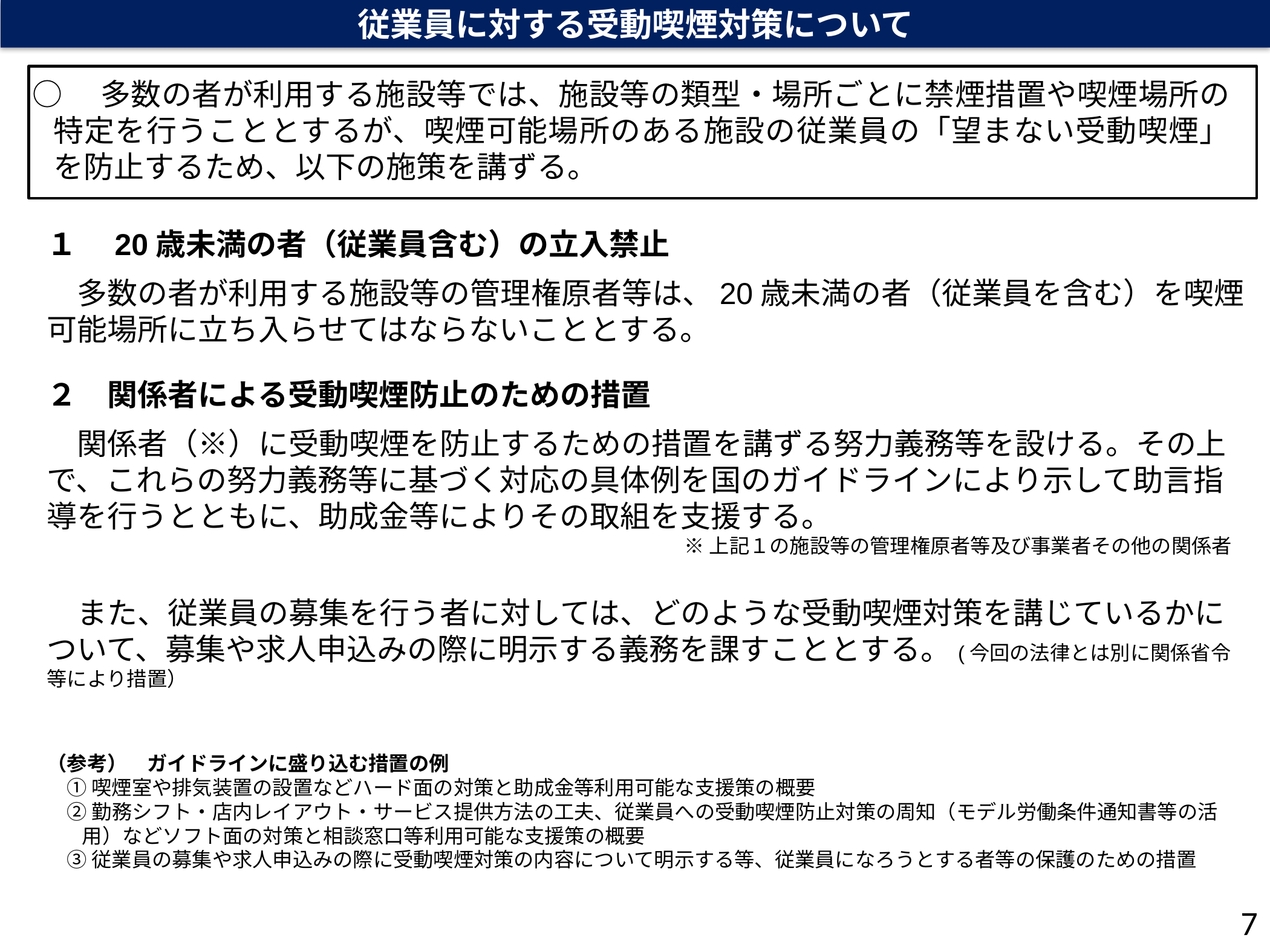

従業員に対する受動喫煙対策について

○　多数の者が利用する施設等では、施設等の類型・場所ごとに禁煙措置や喫煙場所の特定を行うこととするが、喫煙可能場所のある施設の従業員の「望まない受動喫煙」を防止するため、以下の施策を講ずる。
１　20歳未満の者（従業員含む）の立入禁止

　多数の者が利用する施設等の管理権原者等は、20歳未満の者（従業員を含む）を喫煙可能場所に立ち入らせてはならないこととする。

２　関係者による受動喫煙防止のための措置

　関係者（※）に受動喫煙を防止するための措置を講ずる努力義務等を設ける。その上で、これらの努力義務等に基づく対応の具体例を国のガイドラインにより示して助言指導を行うとともに、助成金等によりその取組を支援する。
※上記１の施設等の管理権原者等及び事業者その他の関係者

　また、従業員の募集を行う者に対しては、どのような受動喫煙対策を講じているかについて、募集や求人申込みの際に明示する義務を課すこととする。(今回の法律とは別に関係省令等により措置）

（参考）　ガイドラインに盛り込む措置の例
　① 喫煙室や排気装置の設置などハード面の対策と助成金等利用可能な支援策の概要
　② 勤務シフト・店内レイアウト・サービス提供方法の工夫、従業員への受動喫煙防止対策の周知（モデル労働条件通知書等の活用）などソフト面の対策と相談窓口等利用可能な支援策の概要
　③ 従業員の募集や求人申込みの際に受動喫煙対策の内容について明示する等、従業員になろうとする者等の保護のための措置
7